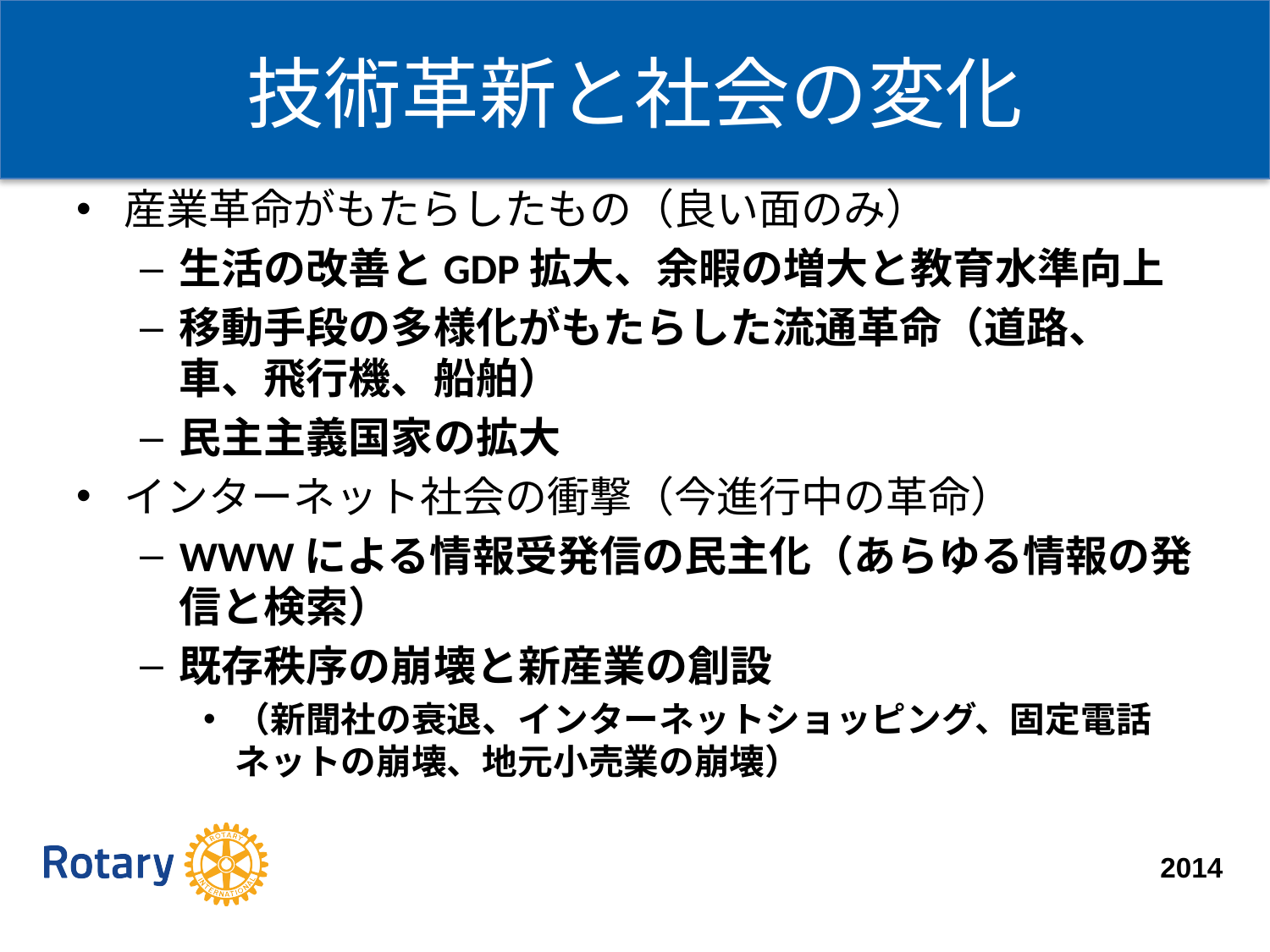

# 技術革新と社会の変化
産業革命がもたらしたもの（良い面のみ）
生活の改善とGDP拡大、余暇の増大と教育水準向上
移動手段の多様化がもたらした流通革命（道路、車、飛行機、船舶）
民主主義国家の拡大
インターネット社会の衝撃（今進行中の革命）
WWWによる情報受発信の民主化（あらゆる情報の発信と検索）
既存秩序の崩壊と新産業の創設
（新聞社の衰退、インターネットショッピング、固定電話ネットの崩壊、地元小売業の崩壊）